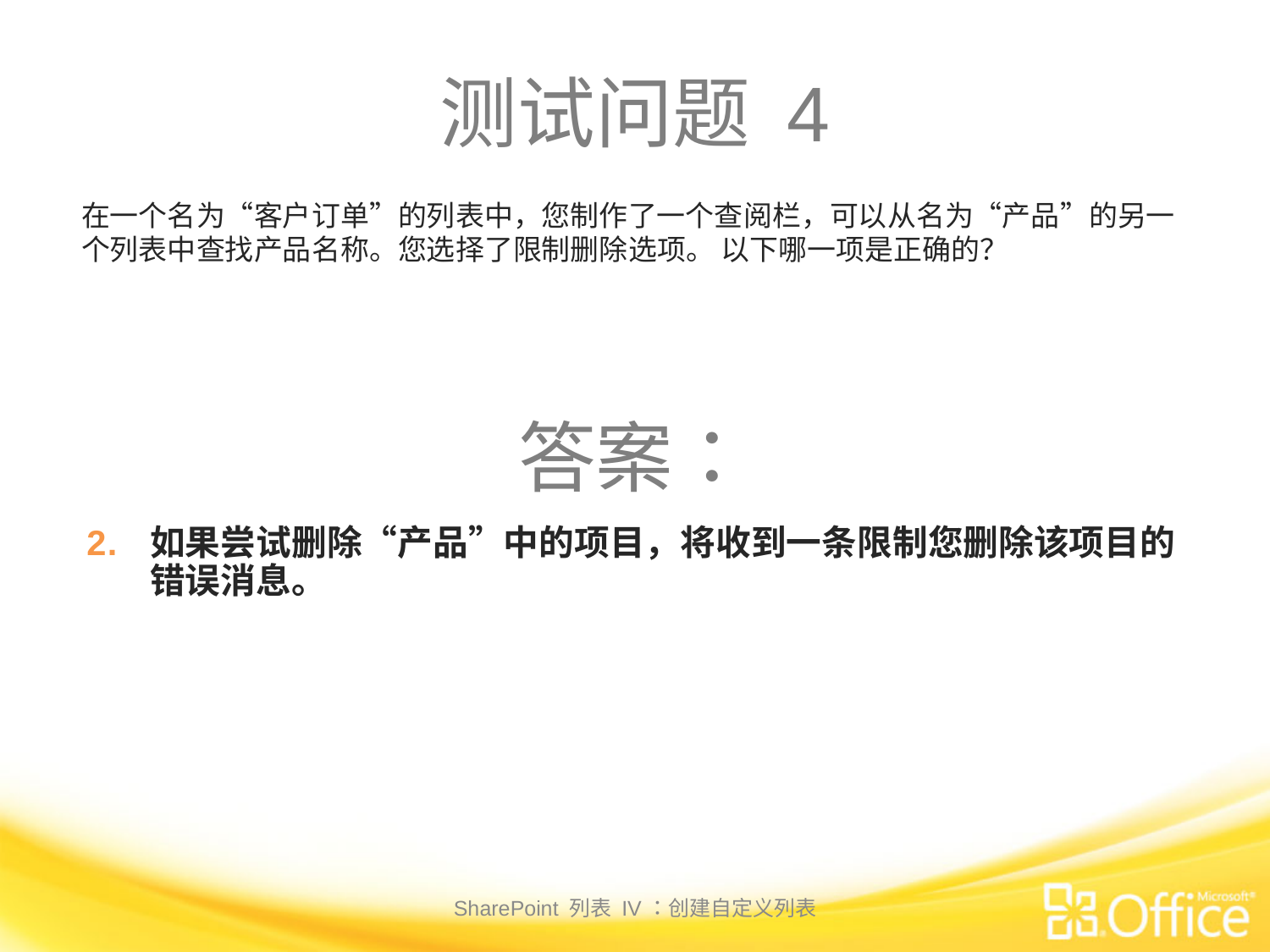

# 测试问题 4
在一个名为“客户订单”的列表中，您制作了一个查阅栏，可以从名为“产品”的另一个列表中查找产品名称。您选择了限制删除选项。 以下哪一项是正确的？
答案：
如果尝试删除“产品”中的项目，将收到一条限制您删除该项目的错误消息。
SharePoint 列表 IV：创建自定义列表